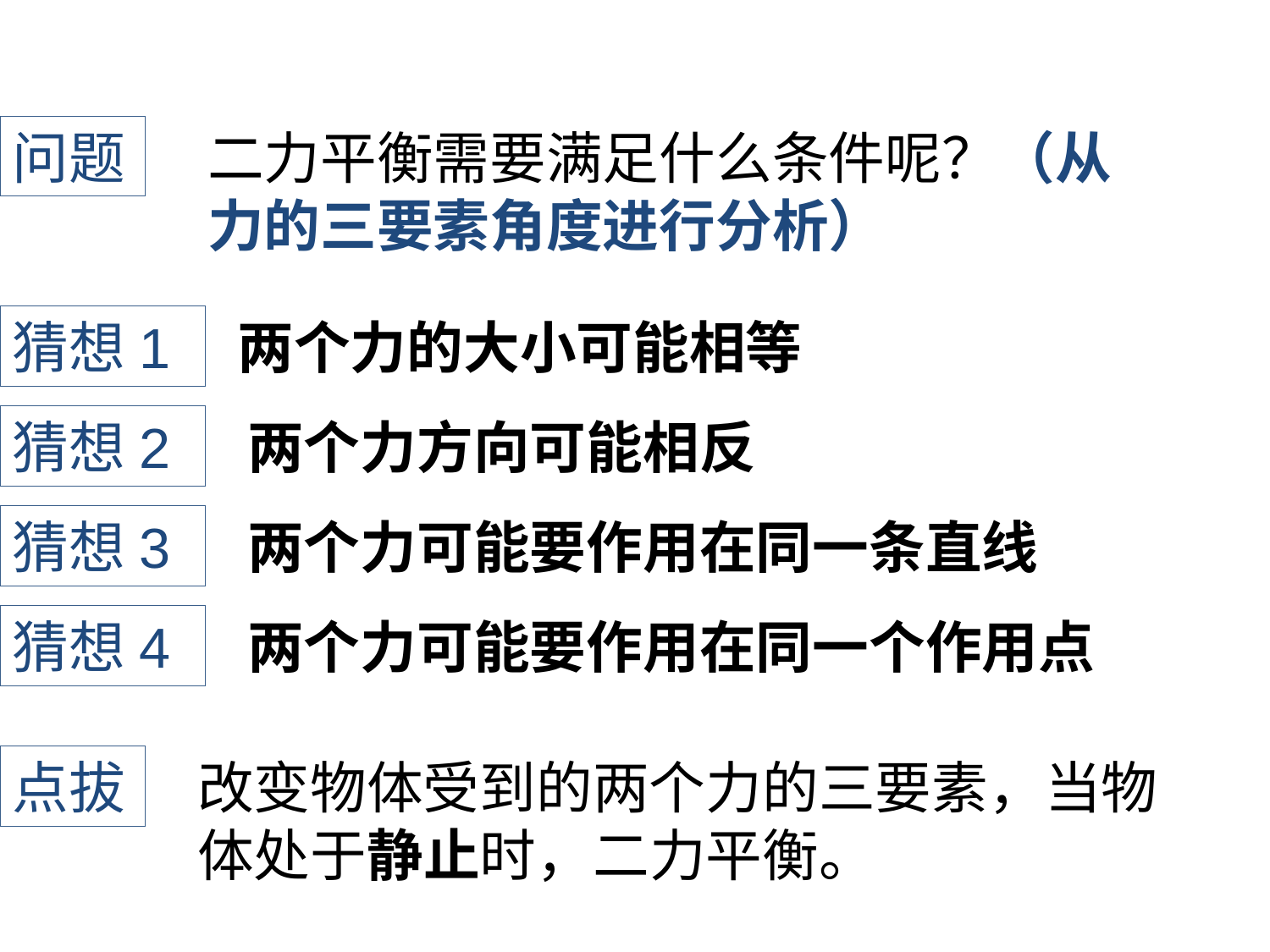

问题
二力平衡需要满足什么条件呢？（从力的三要素角度进行分析）
猜想1
两个力的大小可能相等
猜想2
两个力方向可能相反
猜想3
两个力可能要作用在同一条直线
猜想4
两个力可能要作用在同一个作用点
点拔
改变物体受到的两个力的三要素，当物体处于静止时，二力平衡。